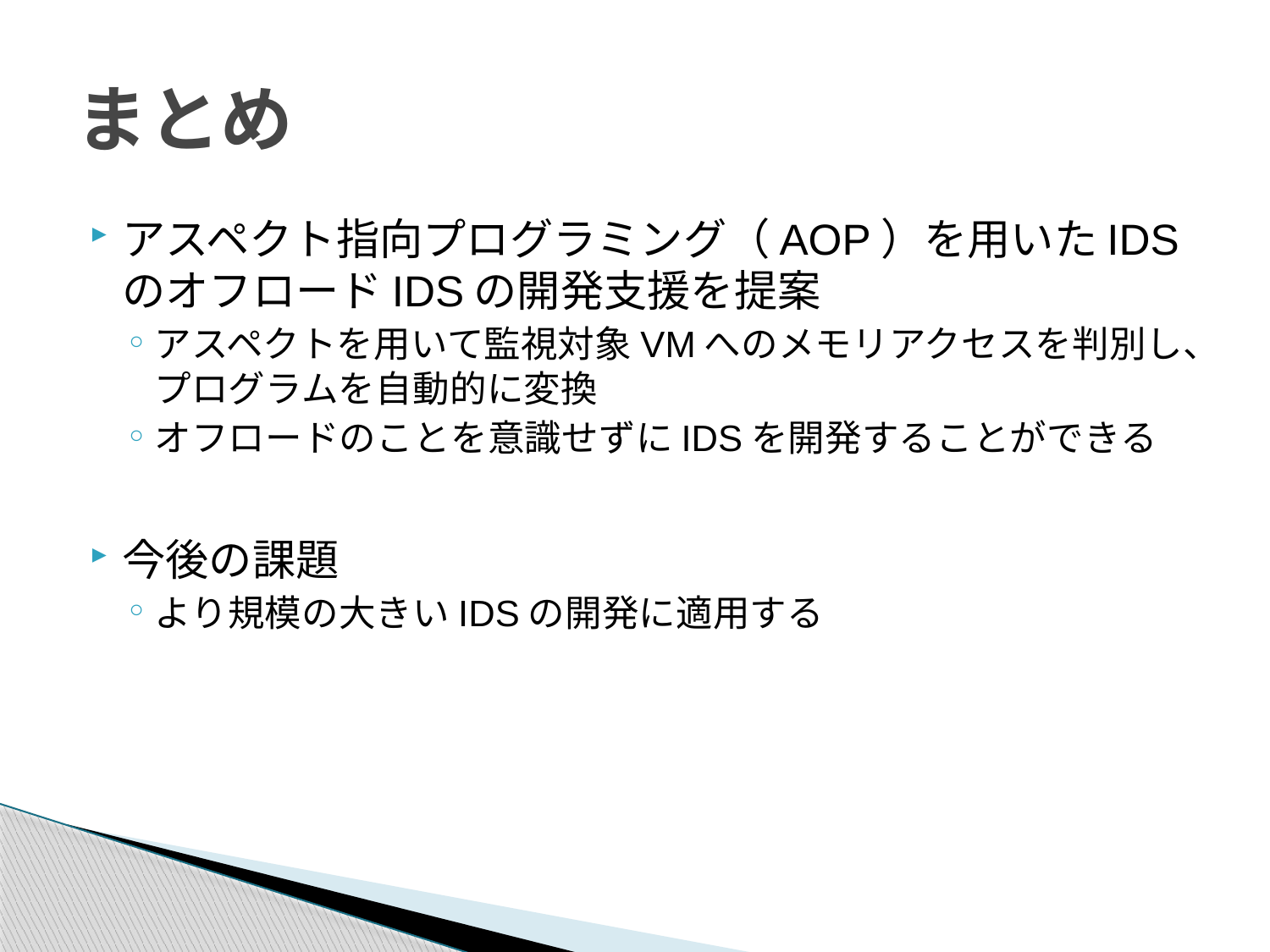

# まとめ
アスペクト指向プログラミング（AOP）を用いたIDSのオフロードIDSの開発支援を提案
アスペクトを用いて監視対象VMへのメモリアクセスを判別し、プログラムを自動的に変換
オフロードのことを意識せずにIDSを開発することができる

今後の課題
より規模の大きいIDSの開発に適用する